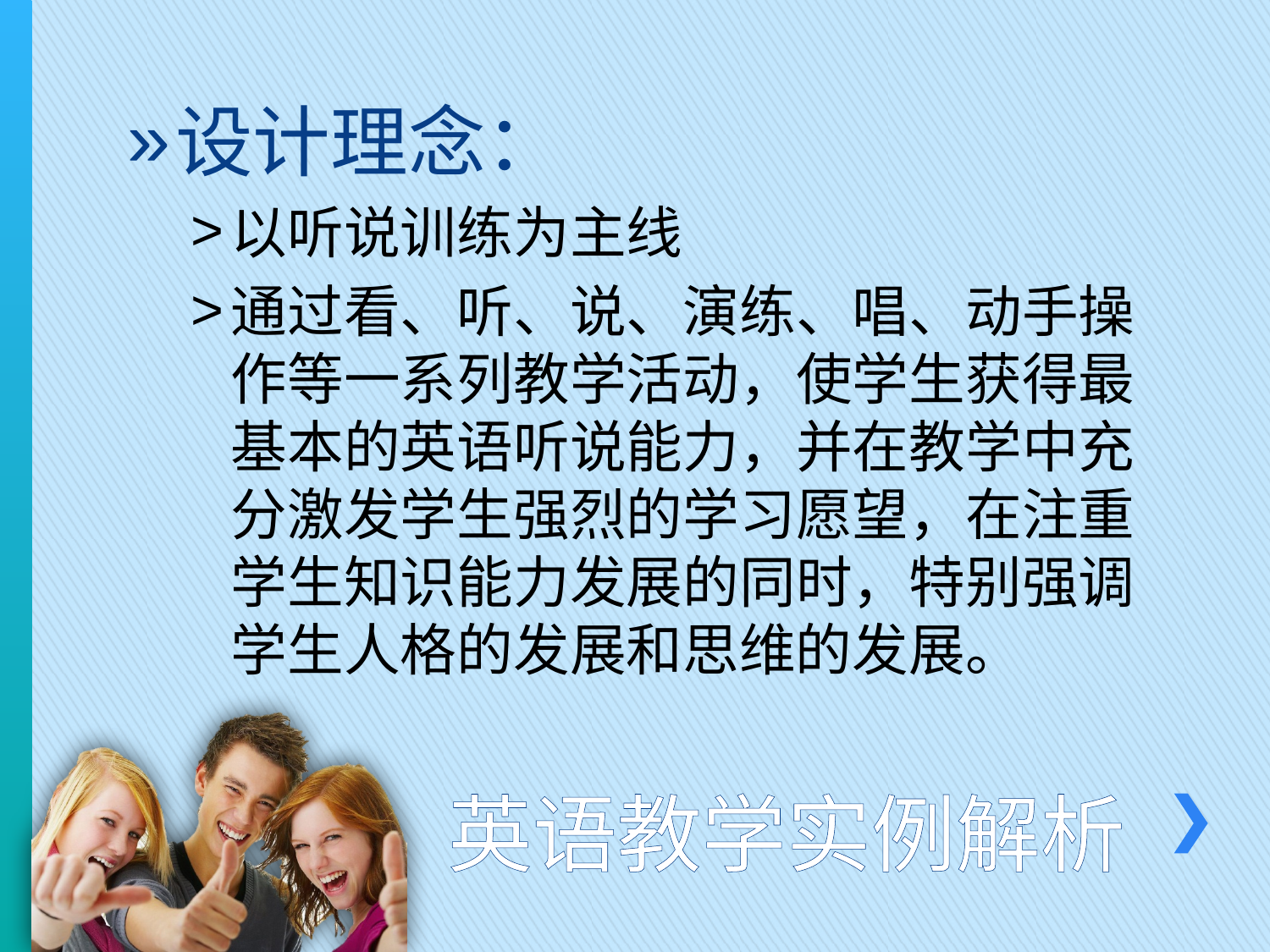

设计理念：
以听说训练为主线
通过看、听、说、演练、唱、动手操作等一系列教学活动，使学生获得最基本的英语听说能力，并在教学中充分激发学生强烈的学习愿望，在注重学生知识能力发展的同时，特别强调学生人格的发展和思维的发展。

# 英语教学实例解析